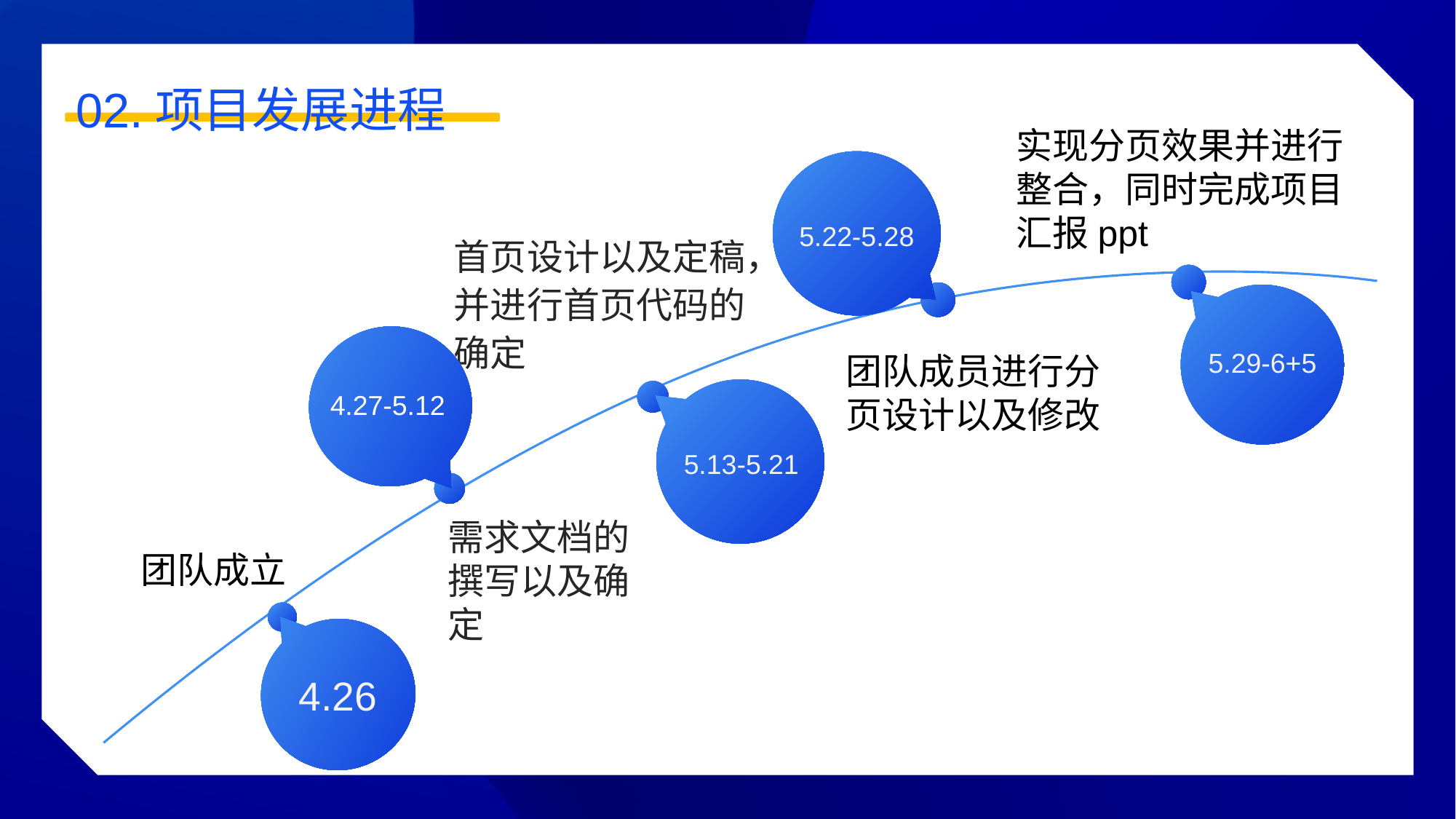

02.项目发展进程
实现分页效果并进行整合，同时完成项目汇报ppt

5.29-6+5

5.22-5.28
团队成员进行分页设计以及修改
首页设计以及定稿，并进行首页代码的确定

需求文档的撰写以及确定

5.13-5.21

4.27-5.12
团队成立

4.26